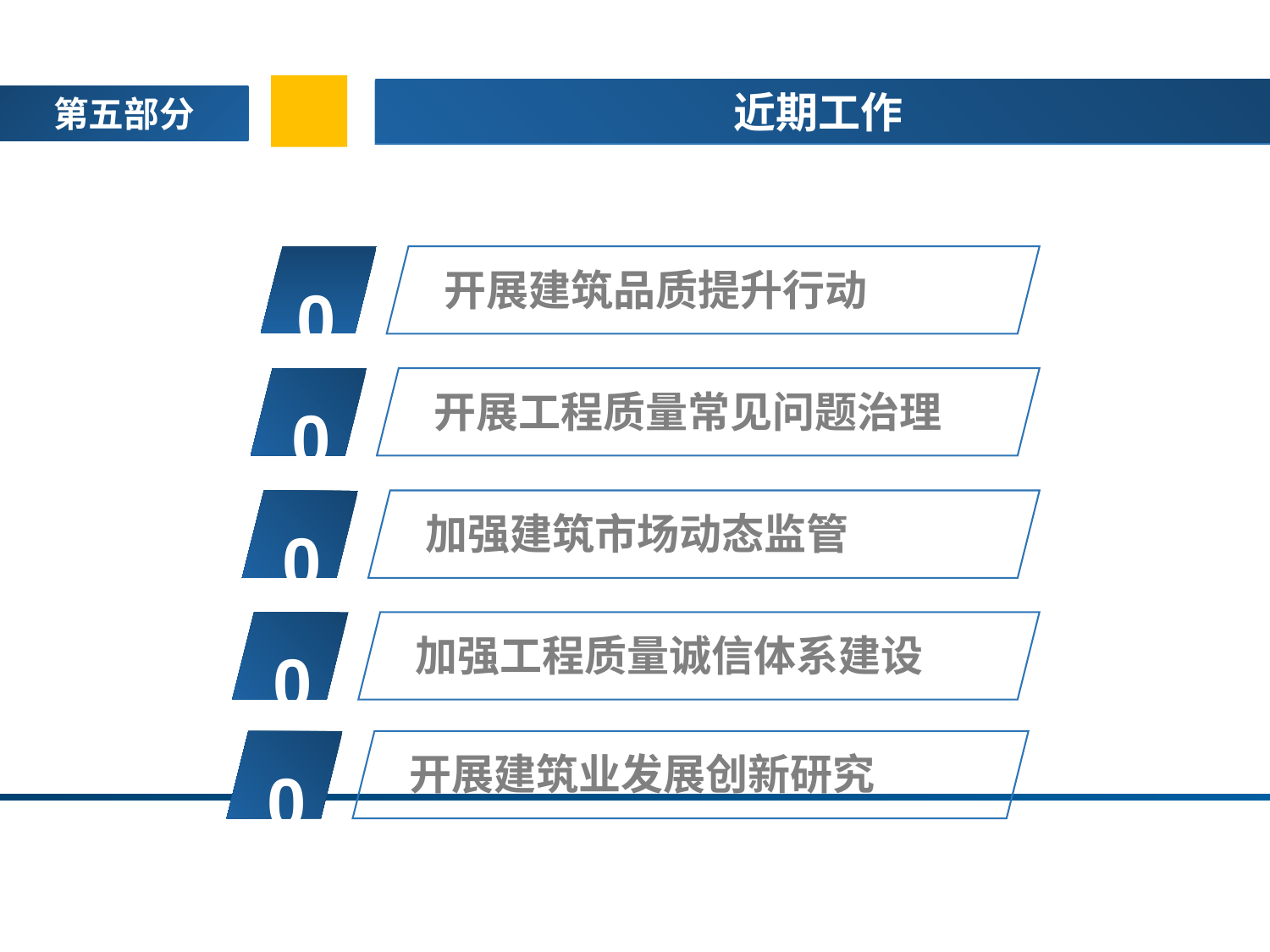

近期工作

第五部分
01

开展建筑品质提升行动
02

开展工程质量常见问题治理
03

加强建筑市场动态监管
04

加强工程质量诚信体系建设
05

开展建筑业发展创新研究